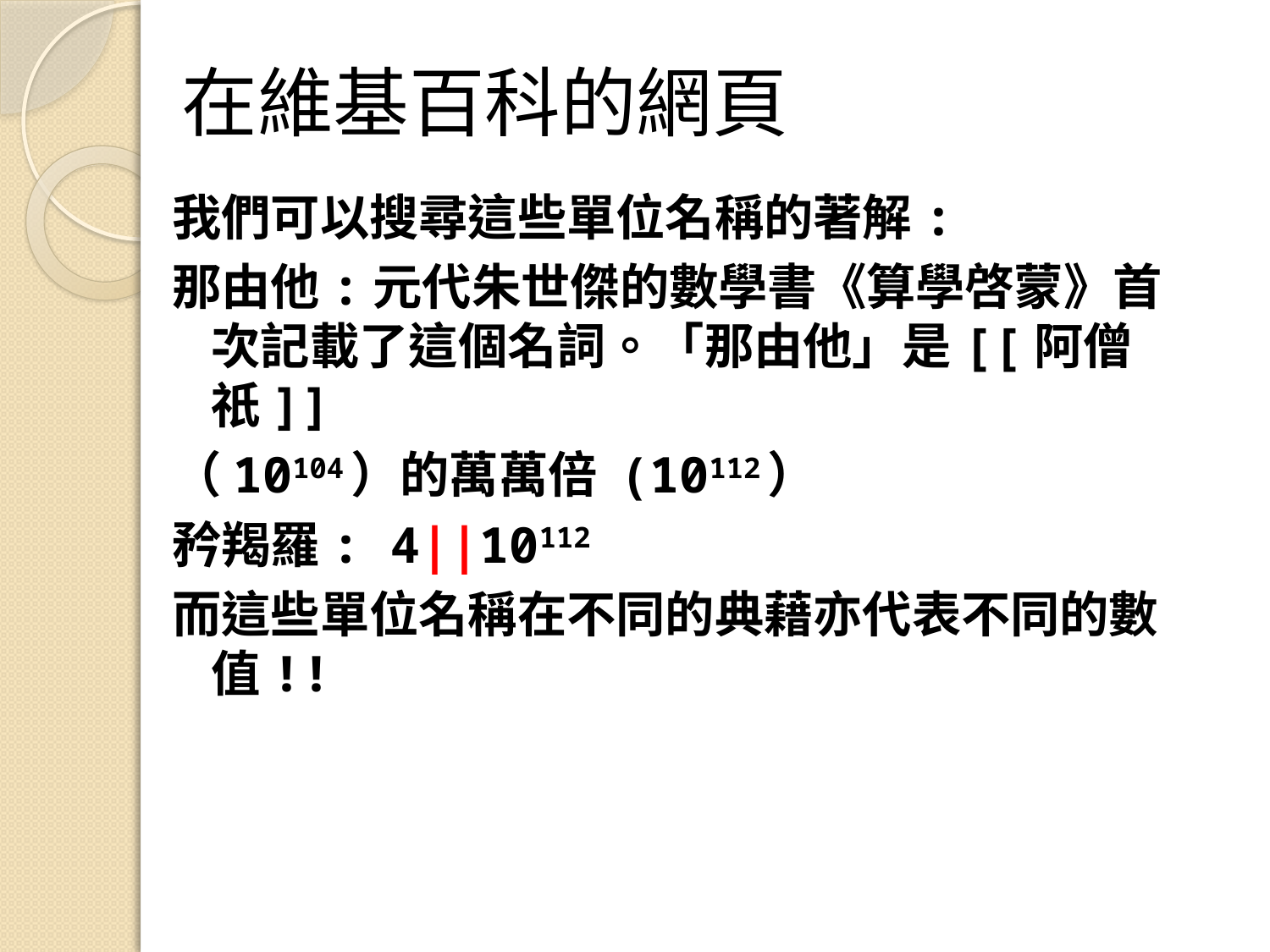

# 在維基百科的網頁
我們可以搜尋這些單位名稱的著解:
那由他:元代朱世傑的數學書《算學啓蒙》首次記載了這個名詞。「那由他」是[[阿僧祇]]
（10104）的萬萬倍 (10112）
矜羯羅: 4||10112
而這些單位名稱在不同的典藉亦代表不同的數值!!